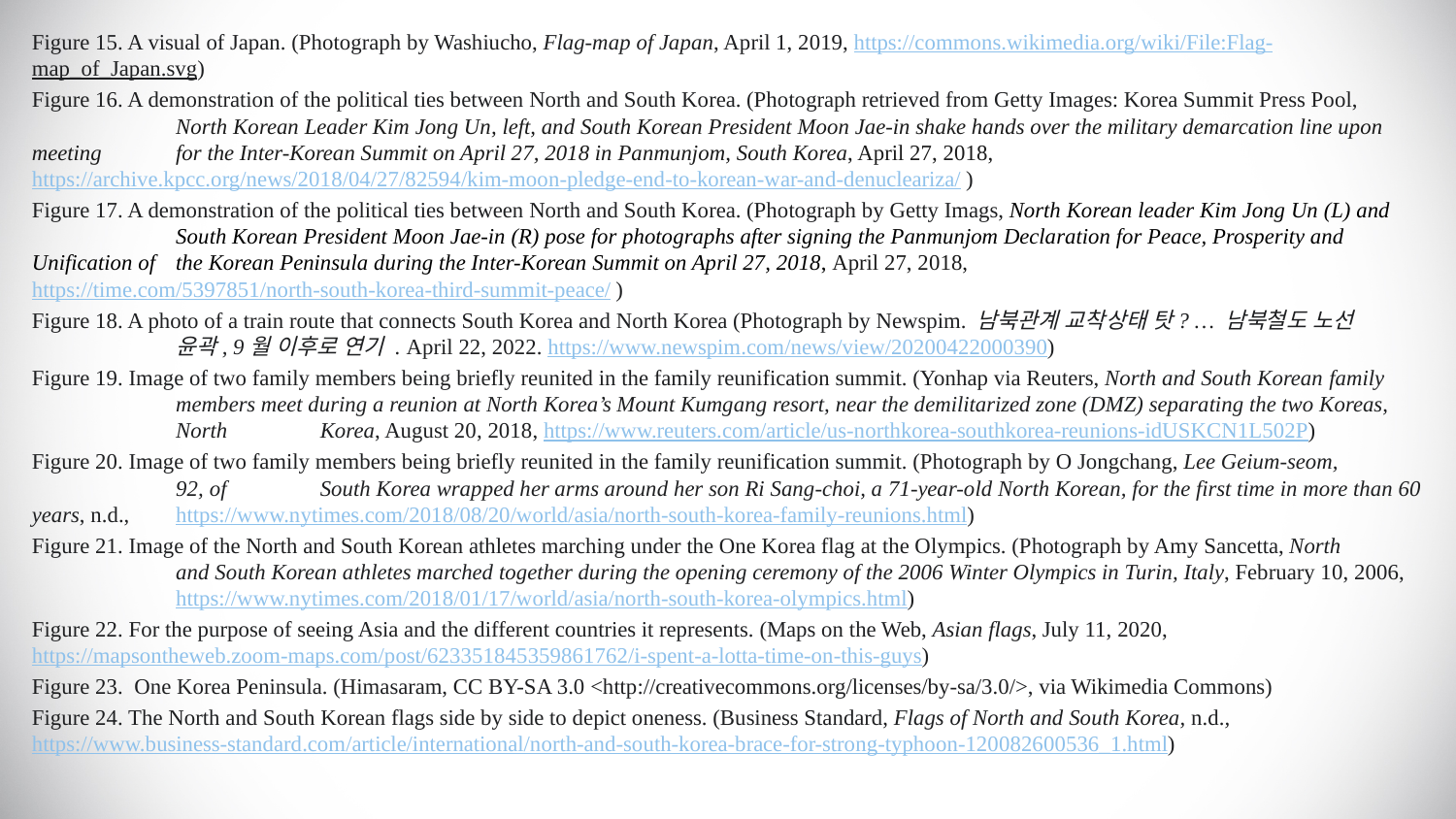

Figure 15. A visual of Japan. (Photograph by Washiucho, Flag-map of Japan, April 1, 2019, https://commons.wikimedia.org/wiki/File:Flag-	map_of_Japan.svg)
Figure 16. A demonstration of the political ties between North and South Korea. (Photograph retrieved from Getty Images: Korea Summit Press Pool, 	North Korean Leader Kim Jong Un, left, and South Korean President Moon Jae-in shake hands over the military demarcation line upon meeting 	for the Inter-Korean Summit on April 27, 2018 in Panmunjom, South Korea, April 27, 2018, 	https://archive.kpcc.org/news/2018/04/27/82594/kim-moon-pledge-end-to-korean-war-and-denucleariza/ )
Figure 17. A demonstration of the political ties between North and South Korea. (Photograph by Getty Imags, North Korean leader Kim Jong Un (L) and 	South Korean President Moon Jae-in (R) pose for photographs after signing the Panmunjom Declaration for Peace, Prosperity and Unification of 	the Korean Peninsula during the Inter-Korean Summit on April 27, 2018, April 27, 2018, https://time.com/5397851/north-south-korea-third-	summit-peace/ )
Figure 18. A photo of a train route that connects South Korea and North Korea (Photograph by Newspim. 남북관계 교착상태 탓? … 남북철도 노선 	윤곽, 9월 이후로 연기 . April 22, 2022. https://www.newspim.com/news/view/20200422000390)
Figure 19. Image of two family members being briefly reunited in the family reunification summit. (Yonhap via Reuters, North and South Korean 	family 	members meet during a reunion at North Korea’s Mount Kumgang resort, near the demilitarized zone (DMZ) separating the two Koreas, 	North 	Korea, August 20, 2018, https://www.reuters.com/article/us-northkorea-southkorea-reunions-idUSKCN1L502P)
Figure 20. Image of two family members being briefly reunited in the family reunification summit. (Photograph by O Jongchang, Lee Geium-seom, 	92, of 	South Korea wrapped her arms around her son Ri Sang-choi, a 71-year-old North Korean, for the first time in more than 60 years, n.d., 	https://www.nytimes.com/2018/08/20/world/asia/north-south-korea-family-reunions.html)
Figure 21. Image of the North and South Korean athletes marching under the One Korea flag at the Olympics. (Photograph by Amy Sancetta, North 	and South Korean athletes marched together during the opening ceremony of the 2006 Winter Olympics in Turin, Italy, February 10, 2006, 	https://www.nytimes.com/2018/01/17/world/asia/north-south-korea-olympics.html)
Figure 22. For the purpose of seeing Asia and the different countries it represents. (Maps on the Web, Asian flags, July 11, 2020, 	https://mapsontheweb.zoom-maps.com/post/623351845359861762/i-spent-a-lotta-time-on-this-guys)
Figure 23.  One Korea Peninsula. (Himasaram, CC BY-SA 3.0 <http://creativecommons.org/licenses/by-sa/3.0/>, via Wikimedia Commons)
Figure 24. The North and South Korean flags side by side to depict oneness. (Business Standard, Flags of North and South Korea, n.d., 	https://www.business-standard.com/article/international/north-and-south-korea-brace-for-strong-typhoon-120082600536_1.html)